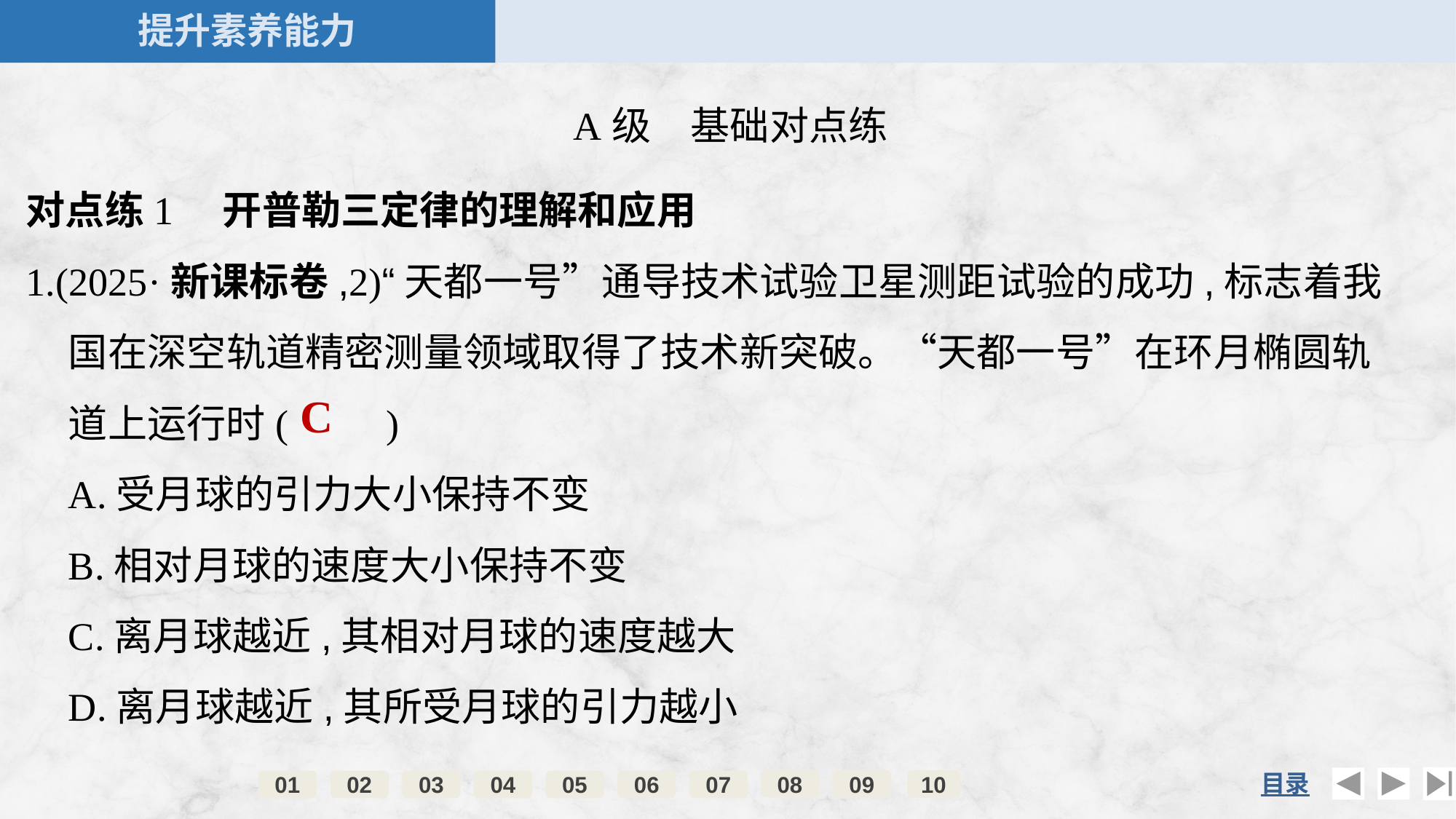

A级　基础对点练
对点练1　开普勒三定律的理解和应用
1.(2025·新课标卷,2)“天都一号”通导技术试验卫星测距试验的成功,标志着我国在深空轨道精密测量领域取得了技术新突破。“天都一号”在环月椭圆轨道上运行时(　　)
	A.受月球的引力大小保持不变
	B.相对月球的速度大小保持不变
	C.离月球越近,其相对月球的速度越大
	D.离月球越近,其所受月球的引力越小
C